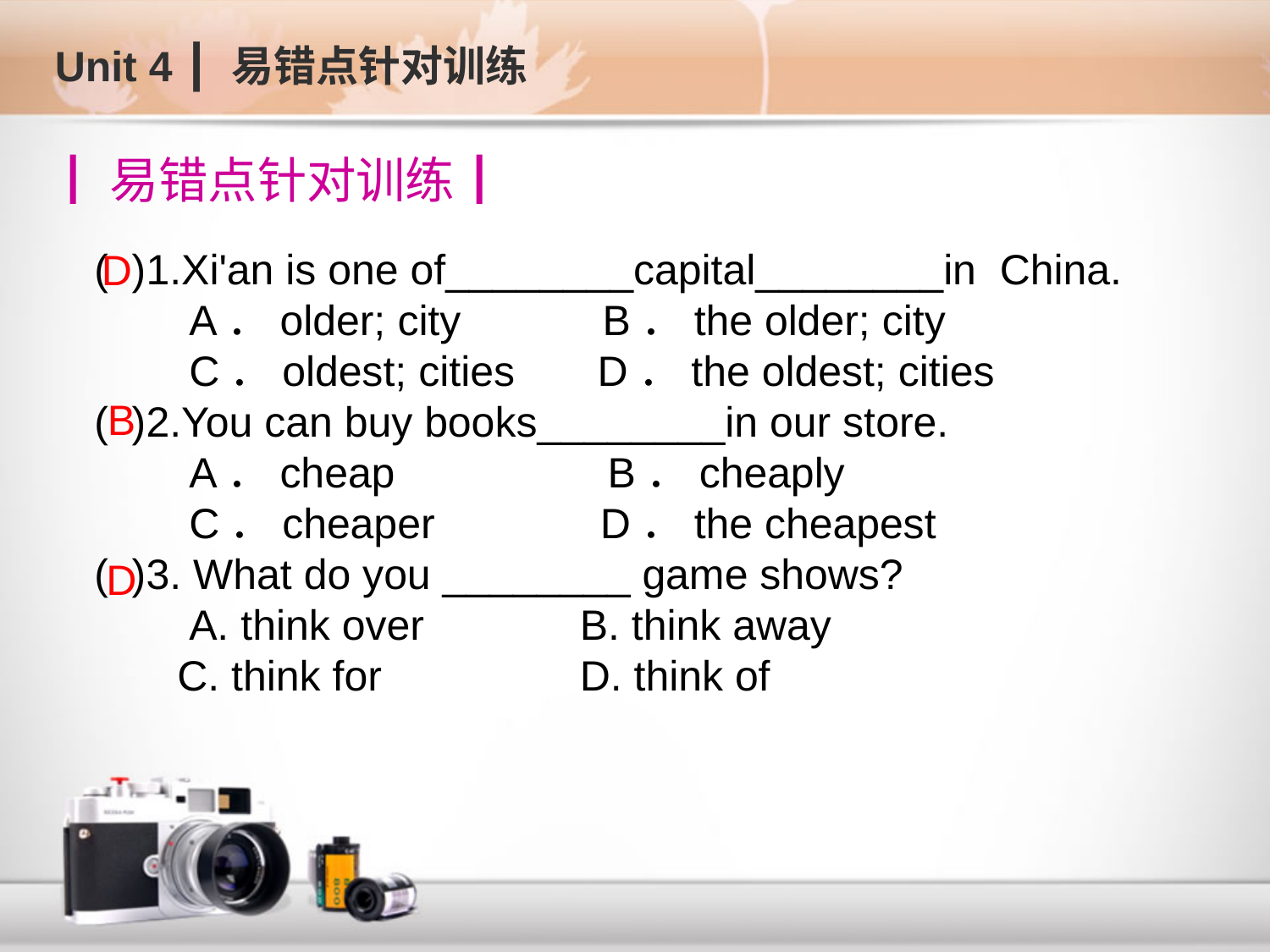

Unit 4 ┃ 易错点针对训练
┃易错点针对训练┃

(  )1.Xi'an is one of________capital________in  China.
        A．older; city            B．the older; city
        C．oldest; cities       D．the oldest; cities
(  )2.You can buy books________in our store.
        A．cheap                  B．cheaply
        C．cheaper              D．the cheapest
(  )3. What do you ________ game shows?
        A. think over	            B. think away
       C. think for	            D. think of
 D
B
D